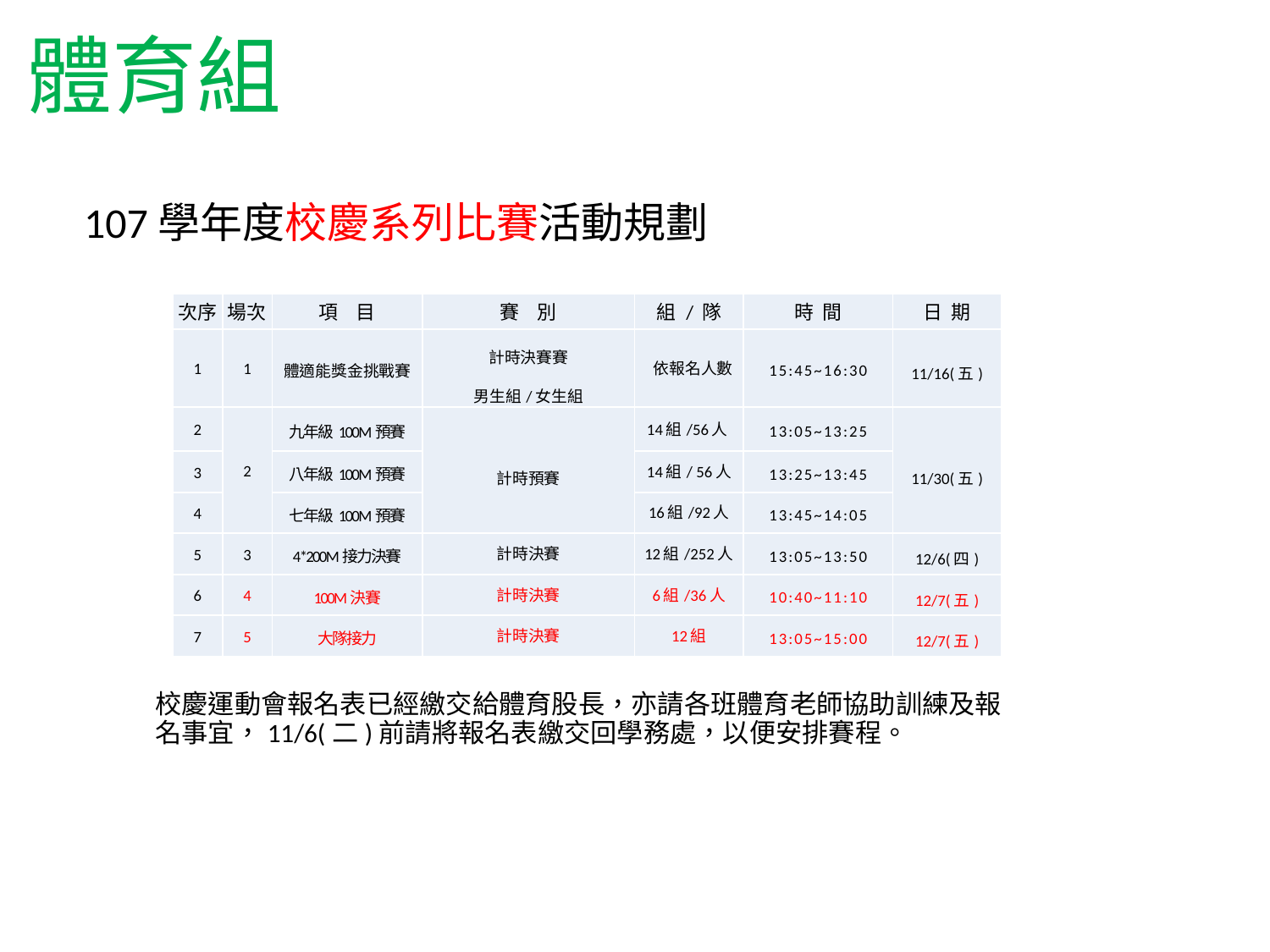

體育組
# 107學年度校慶系列比賽活動規劃
| 次序 | 場次 | 項 目 | 賽 別 | 組 / 隊 | 時 間 | 日 期 |
| --- | --- | --- | --- | --- | --- | --- |
| 1 | 1 | 體適能獎金挑戰賽 | 計時決賽賽 男生組/女生組 | 依報名人數 | 15:45~16:30 | 11/16(五) |
| 2 | 2 | 九年級100M預賽 | 計時預賽 | 14組/56人 | 13:05~13:25 | 11/30(五) |
| 3 |  | 八年級100M預賽 |  | 14組/ 56人 | 13:25~13:45 |  |
| 4 |  | 七年級100M預賽 |  | 16組/92人 | 13:45~14:05 |  |
| 5 | 3 | 4\*200M接力決賽 | 計時決賽 | 12組/252人 | 13:05~13:50 | 12/6(四) |
| 6 | 4 | 100M決賽 | 計時決賽 | 6組/36人 | 10:40~11:10 | 12/7(五) |
| 7 | 5 | 大隊接力 | 計時決賽 | 12組 | 13:05~15:00 | 12/7(五) |
校慶運動會報名表已經繳交給體育股長，亦請各班體育老師協助訓練及報名事宜，11/6(二)前請將報名表繳交回學務處，以便安排賽程。